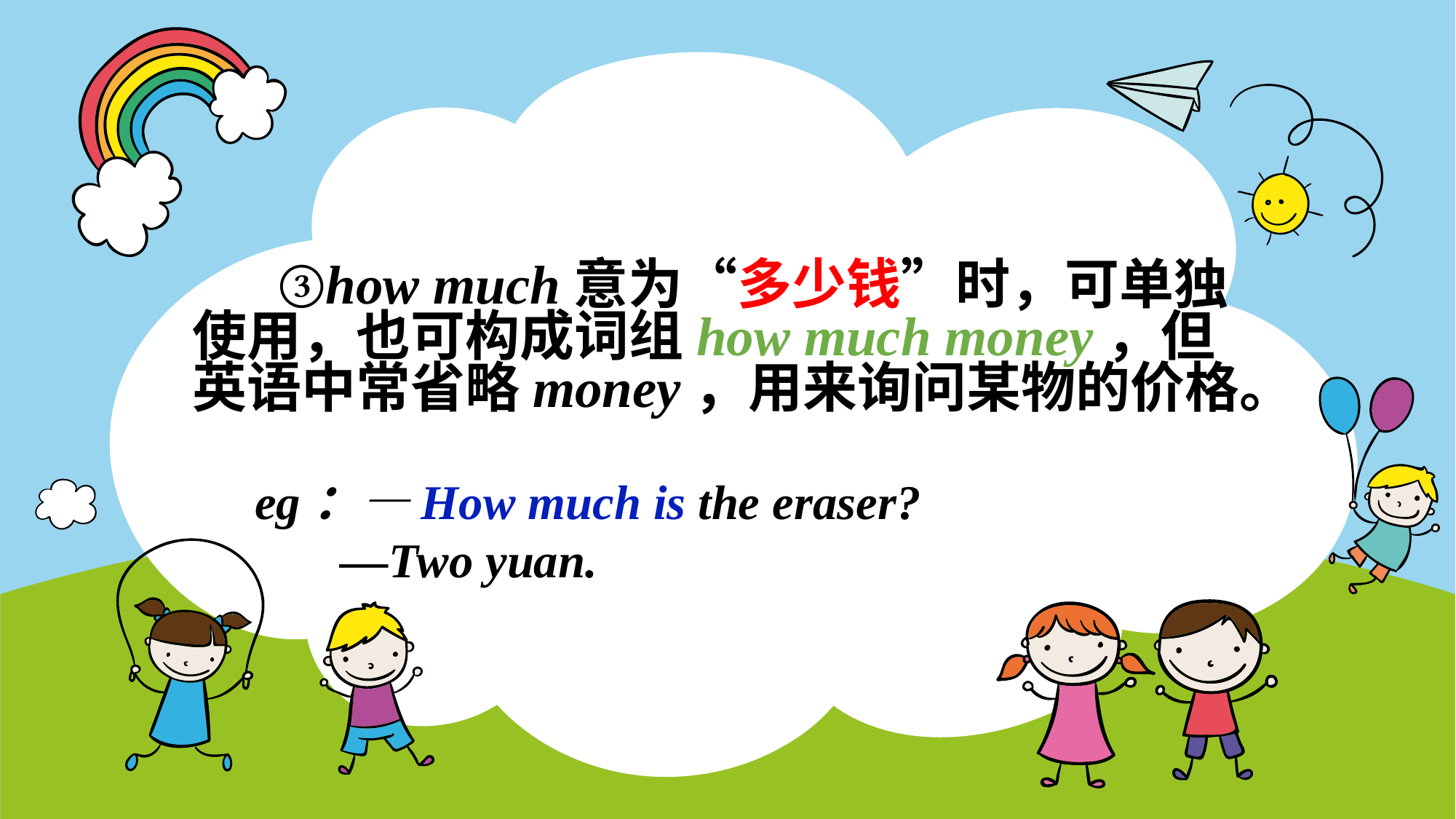

③how much意为“多少钱”时，可单独使用，也可构成词组how much money，但英语中常省略money，用来询问某物的价格。

eg：—How much is the eraser?
       —Two yuan.